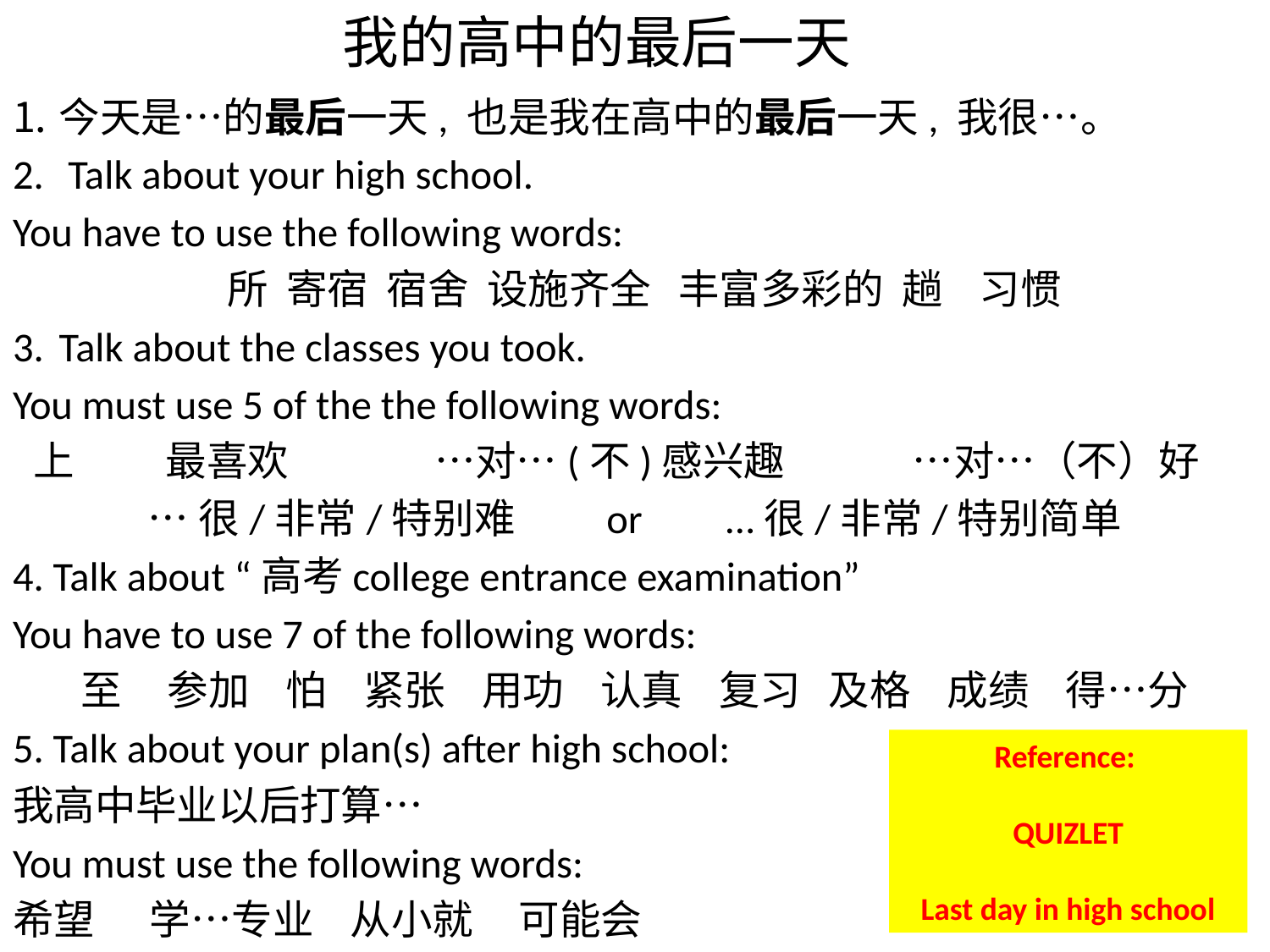

我的高中的最后一天

今天是…的最后一天, 也是我在高中的最后一天, 我很…。
 Talk about your high school.
You have to use the following words:
 所  寄宿  宿舍  设施齐全   丰富多彩的  趟    习惯
Talk about the classes you took.
You must use 5 of the the following words:
上          最喜欢                …对…(不)感兴趣              …对…（不）好
…很/非常/特别难         or         …很/非常/特别简单
4. Talk about “高考college entrance examination”
You have to use 7 of the following words:
至     参加    怕    紧张    用功    认真    复习   及格    成绩    得…分
5. Talk about your plan(s) after high school:
我高中毕业以后打算…
You must use the following words:
希望      学…专业    从小就     可能会

Reference:

QUIZLET

Last day in high school